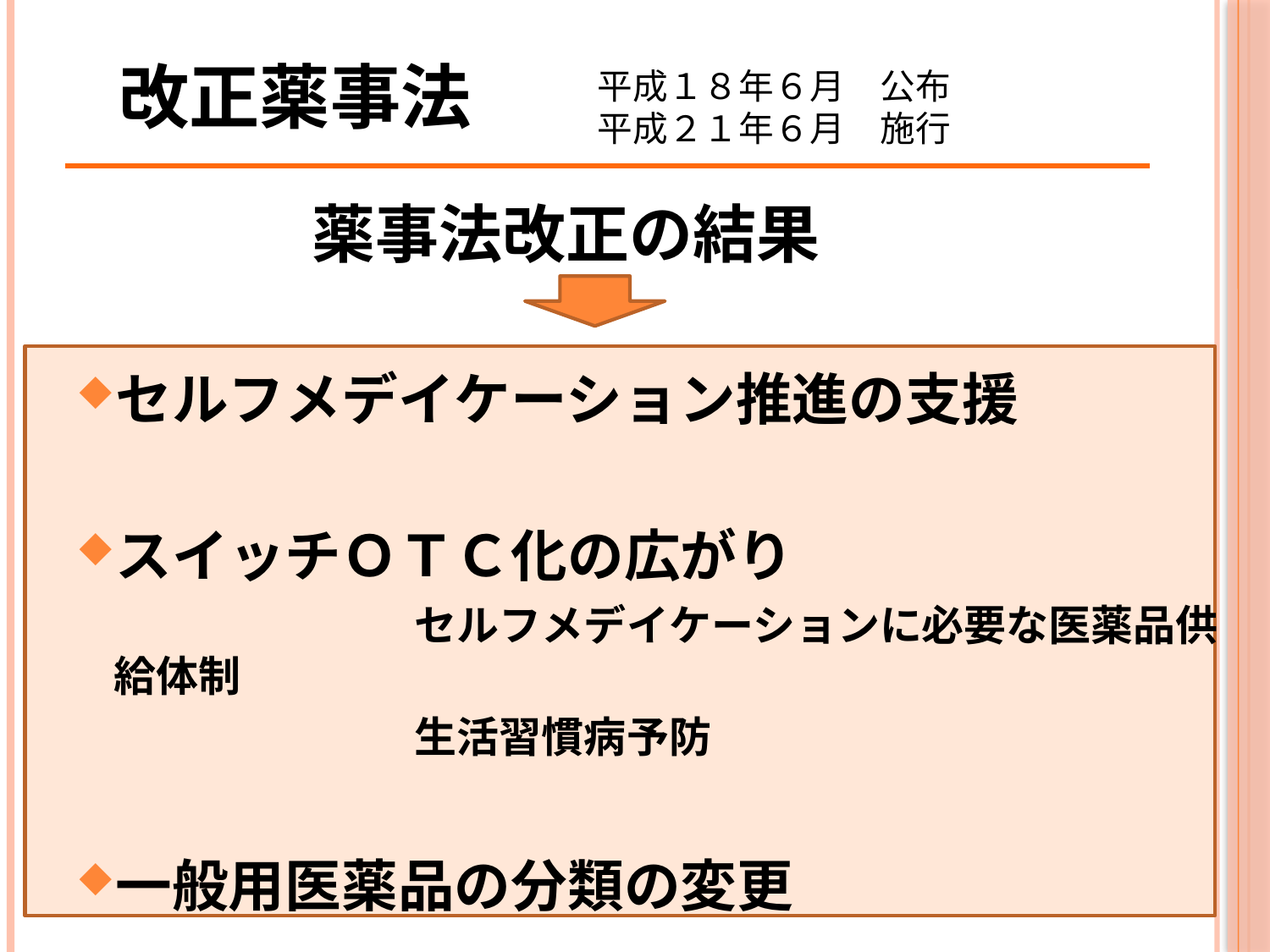

改正薬事法
平成１８年６月　公布
平成２１年６月　施行
薬事法改正の結果

セルフメデイケーション推進の支援

スイッチＯＴＣ化の広がり
　　　　　　　　セルフメデイケーションに必要な医薬品供給体制
　　　　　　　　生活習慣病予防

一般用医薬品の分類の変更